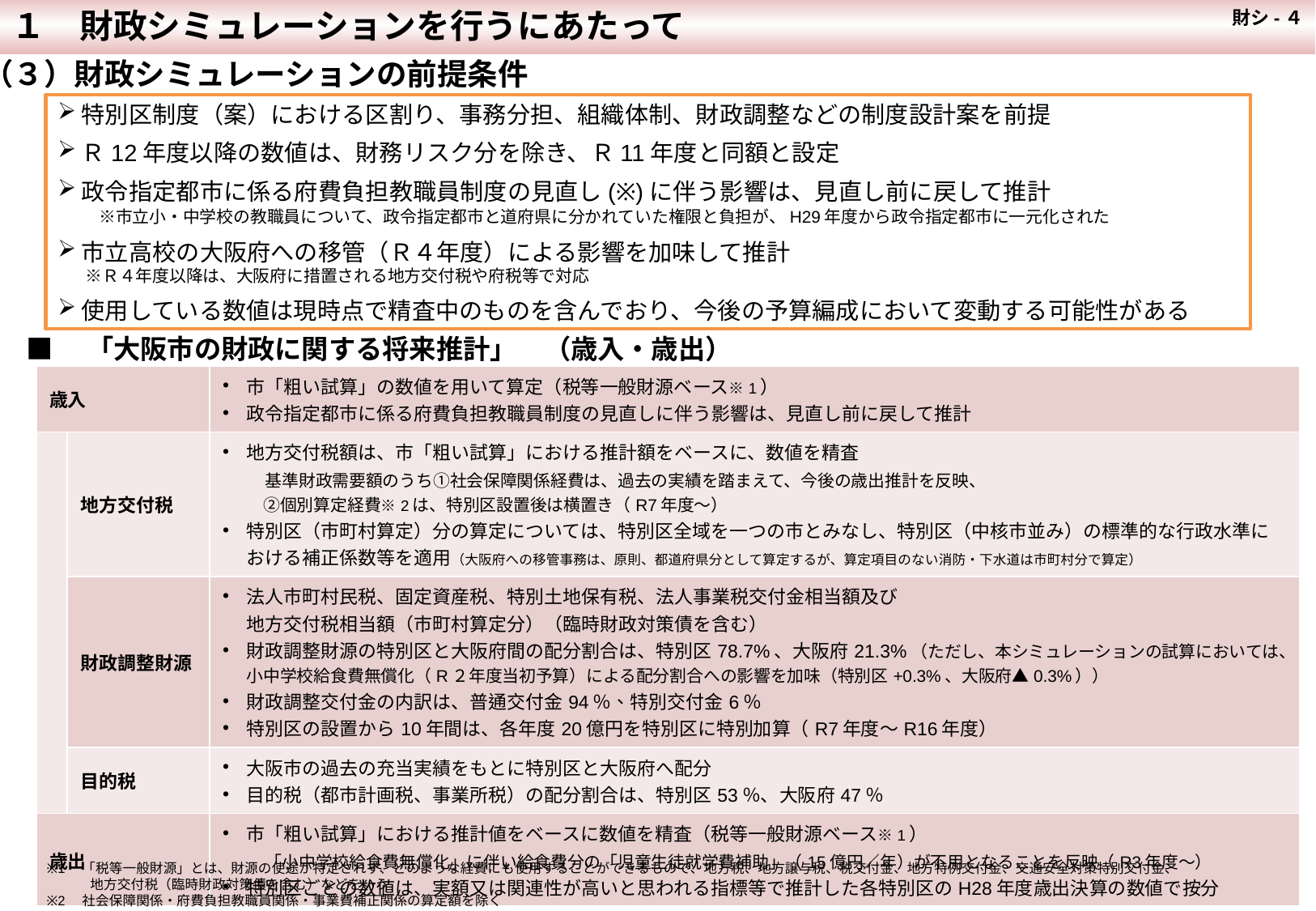

１　財政シミュレーションを行うにあたって
 財シ-４
（３）財政シミュレーションの前提条件
特別区制度（案）における区割り、事務分担、組織体制、財政調整などの制度設計案を前提
Ｒ12年度以降の数値は、財務リスク分を除き、Ｒ11年度と同額と設定
政令指定都市に係る府費負担教職員制度の見直し(※)に伴う影響は、見直し前に戻して推計
　　 ※市立小・中学校の教職員について、政令指定都市と道府県に分かれていた権限と負担が、H29年度から政令指定都市に一元化された
市立高校の大阪府への移管（Ｒ４年度）による影響を加味して推計
 ※Ｒ４年度以降は、大阪府に措置される地方交付税や府税等で対応
使用している数値は現時点で精査中のものを含んでおり、今後の予算編成において変動する可能性がある
■　「大阪市の財政に関する将来推計」　（歳入・歳出）
| 歳入 |  | 市「粗い試算」の数値を用いて算定（税等一般財源ベース※1） 政令指定都市に係る府費負担教職員制度の見直しに伴う影響は、見直し前に戻して推計 |
| --- | --- | --- |
|  | 地方交付税 | 地方交付税額は、市「粗い試算」における推計額をベースに、数値を精査 　基準財政需要額のうち①社会保障関係経費は、過去の実績を踏まえて、今後の歳出推計を反映、 　②個別算定経費※2は、特別区設置後は横置き（R7年度～） 特別区（市町村算定）分の算定については、特別区全域を一つの市とみなし、特別区（中核市並み）の標準的な行政水準における補正係数等を適用（大阪府への移管事務は、原則、都道府県分として算定するが、算定項目のない消防・下水道は市町村分で算定） |
|  | 財政調整財源 | 法人市町村民税、固定資産税、特別土地保有税、法人事業税交付金相当額及び 地方交付税相当額（市町村算定分）（臨時財政対策債を含む） 財政調整財源の特別区と大阪府間の配分割合は、特別区78.7%、大阪府21.3%（ただし、本シミュレーションの試算においては、小中学校給食費無償化（R２年度当初予算）による配分割合への影響を加味（特別区+0.3%、大阪府▲0.3%）） 財政調整交付金の内訳は、普通交付金94％、特別交付金6％ 特別区の設置から10年間は、各年度20億円を特別区に特別加算（R7年度～R16年度） |
|  | 目的税 | 大阪市の過去の充当実績をもとに特別区と大阪府へ配分 目的税（都市計画税、事業所税）の配分割合は、特別区53％、大阪府47％ |
| 歳出 |  | 市「粗い試算」における推計値をベースに数値を精査（税等一般財源ベース※1） 　「小中学校給食費無償化」に伴い給食費分の「児童生徒就学費補助」（15億円／年）が不用となることを反映（R3年度～） 特別区ごとの数値は、実額又は関連性が高いと思われる指標等で推計した各特別区のH28年度歳出決算の数値で按分 |
※1　「税等一般財源」とは、財源の使途が特定されず、どのような経費にも使用することができるもので、地方税、地方譲与税、税交付金、地方特例交付金、交通安全対策特別交付金、
　　　 地方交付税（臨時財政対策債を含む）などをいう
※2　社会保障関係・府費負担教職員関係・事業費補正関係の算定額を除く